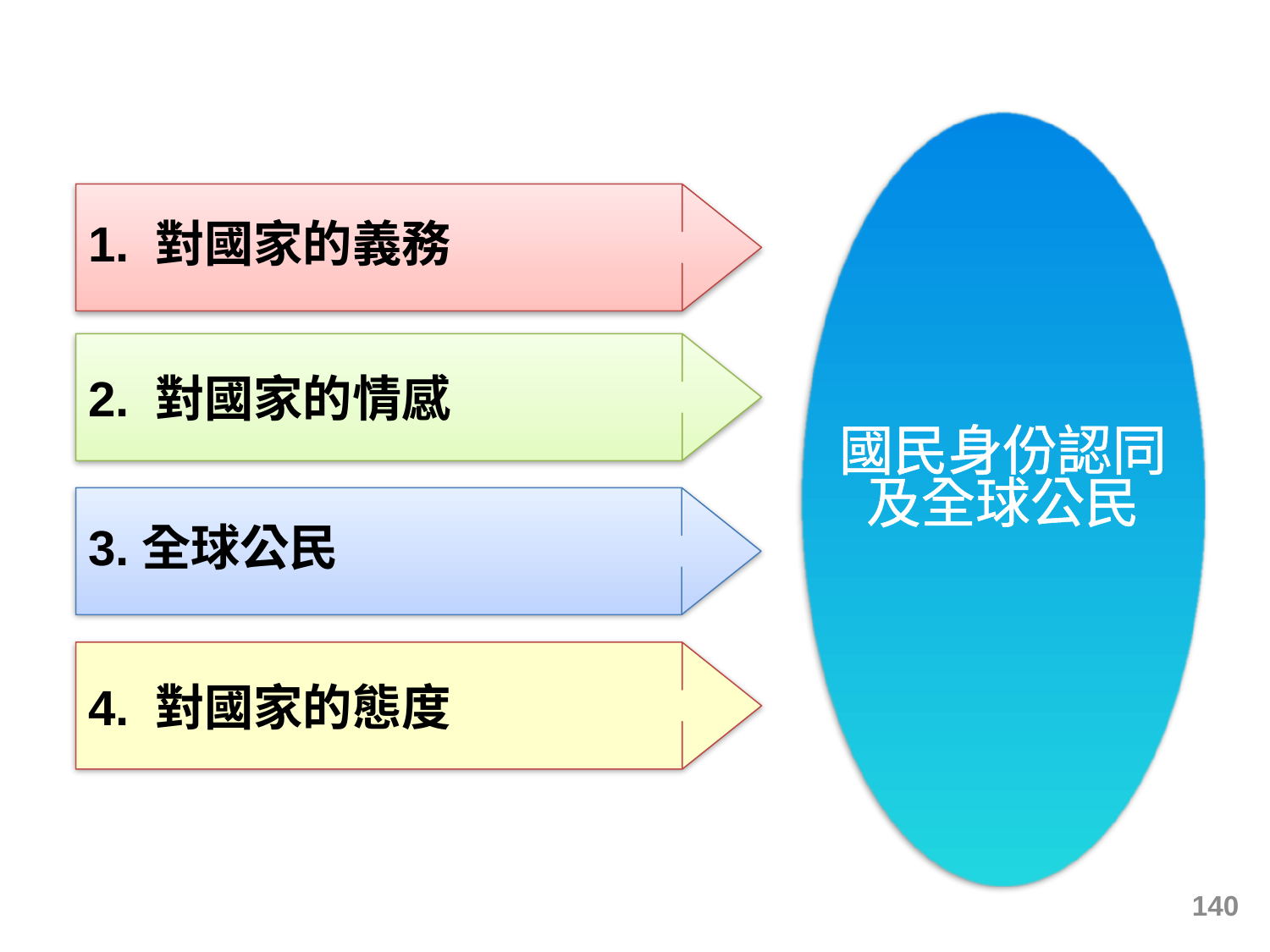

國民身份認同及全球公民, 中學

1. 對國家的義務
2. 對國家的情感
國民身份認同及全球公民
3.全球公民
4. 對國家的態度
140